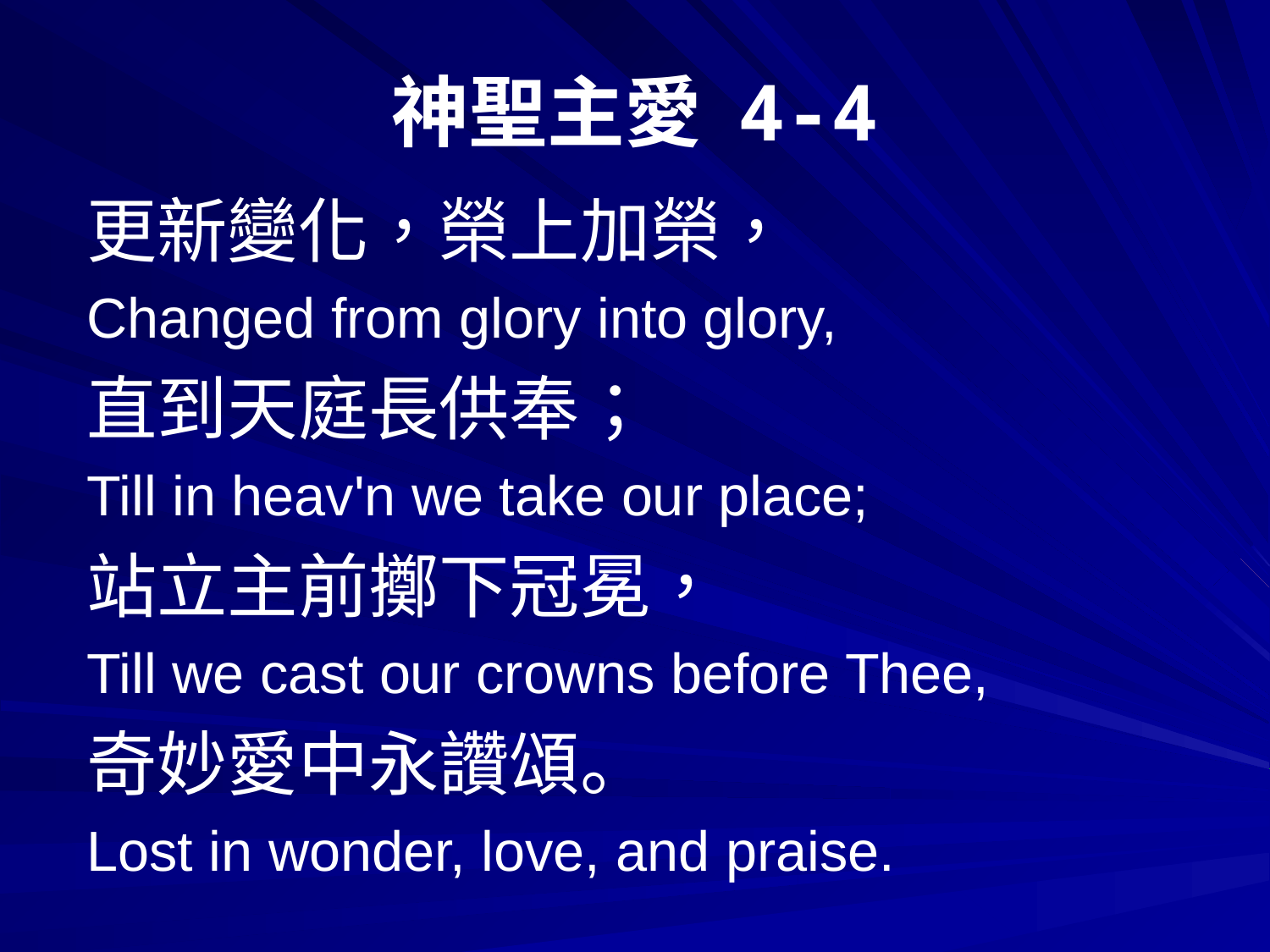

# 神聖主愛 4-4
更新變化，榮上加榮，
Changed from glory into glory,
直到天庭長供奉；
Till in heav'n we take our place;
站立主前擲下冠冕，
Till we cast our crowns before Thee,
奇妙愛中永讚頌。
Lost in wonder, love, and praise.